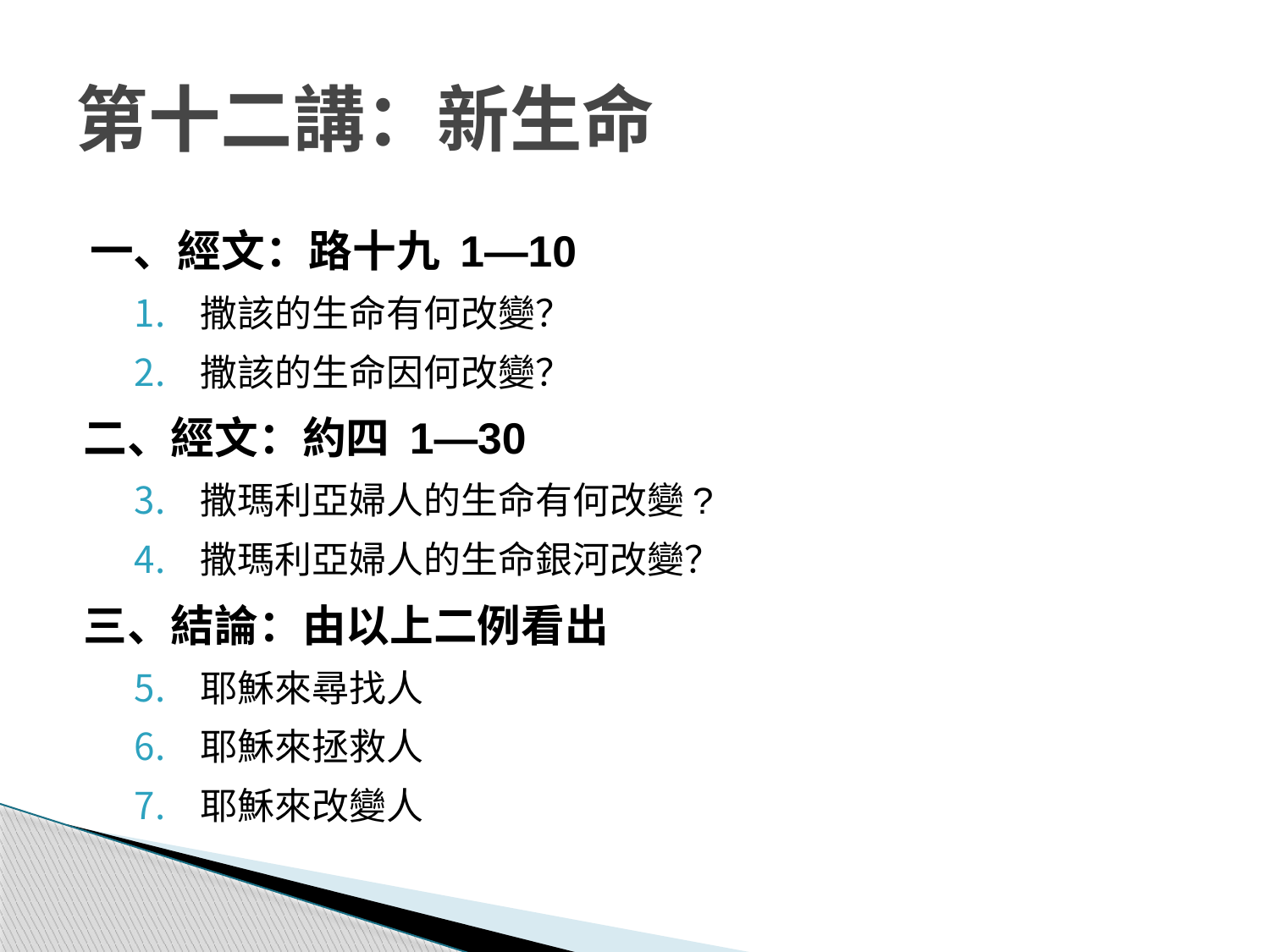

# 第十二講：新生命
一、經文：路十九 1—10
撒該的生命有何改變？
撒該的生命因何改變？
二、經文：約四 1—30
撒瑪利亞婦人的生命有何改變?
撒瑪利亞婦人的生命銀河改變？
三、結論：由以上二例看出
耶穌來尋找人
耶穌來拯救人
耶穌來改變人